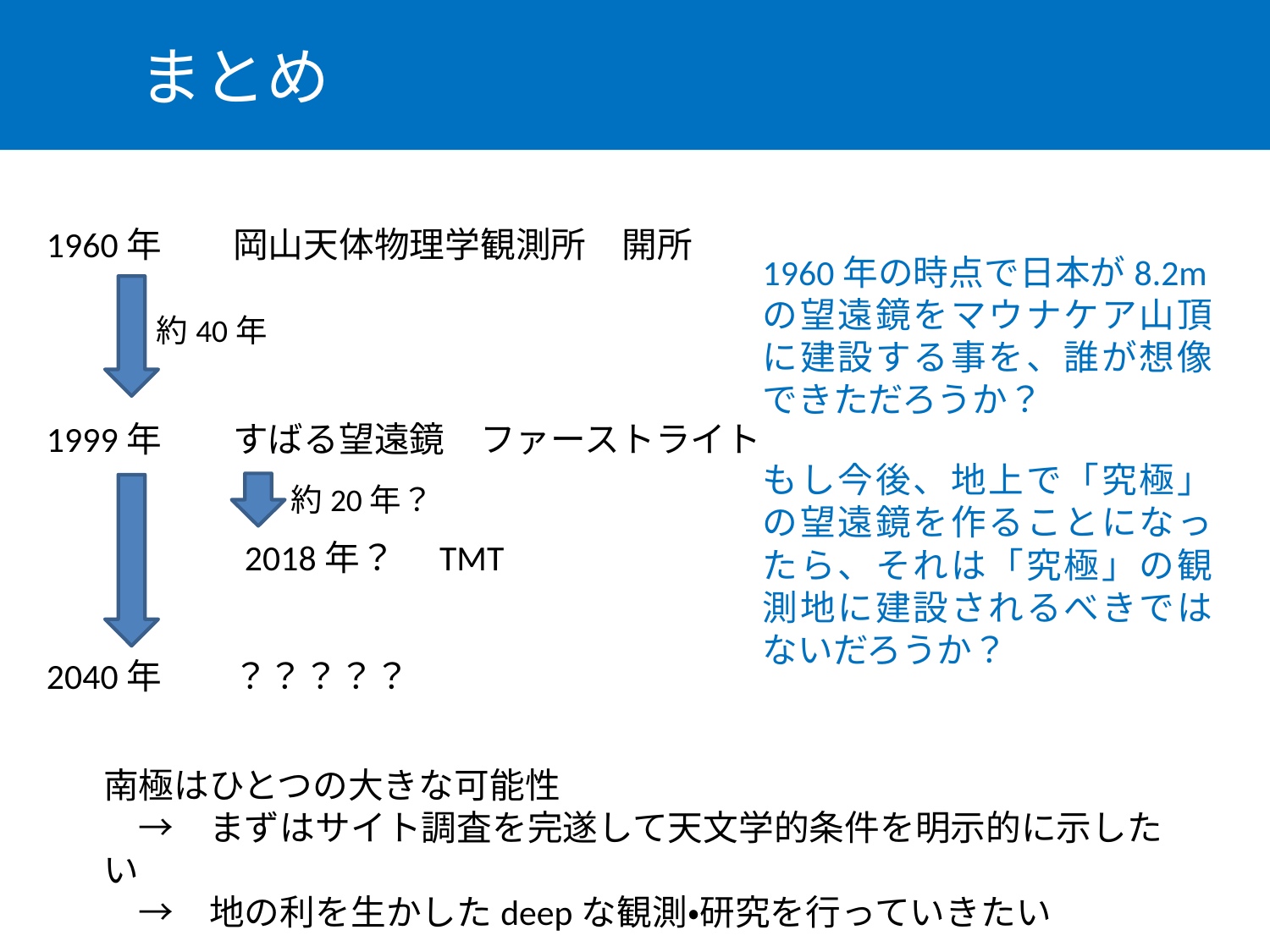

まとめ
1960年　　岡山天体物理学観測所　開所

1999年　　すばる望遠鏡　ファーストライト

　　　　　　2018年？　TMT

2040年　　？？？？？
1960年の時点で日本が8.2mの望遠鏡をマウナケア山頂に建設する事を、誰が想像できただろうか？

約40年
もし今後、地上で「究極」の望遠鏡を作ることになったら、それは「究極」の観測地に建設されるべきではないだろうか？

約20年？

南極はひとつの大きな可能性
　→　まずはサイト調査を完遂して天文学的条件を明示的に示したい
　→　地の利を生かしたdeepな観測・研究を行っていきたい